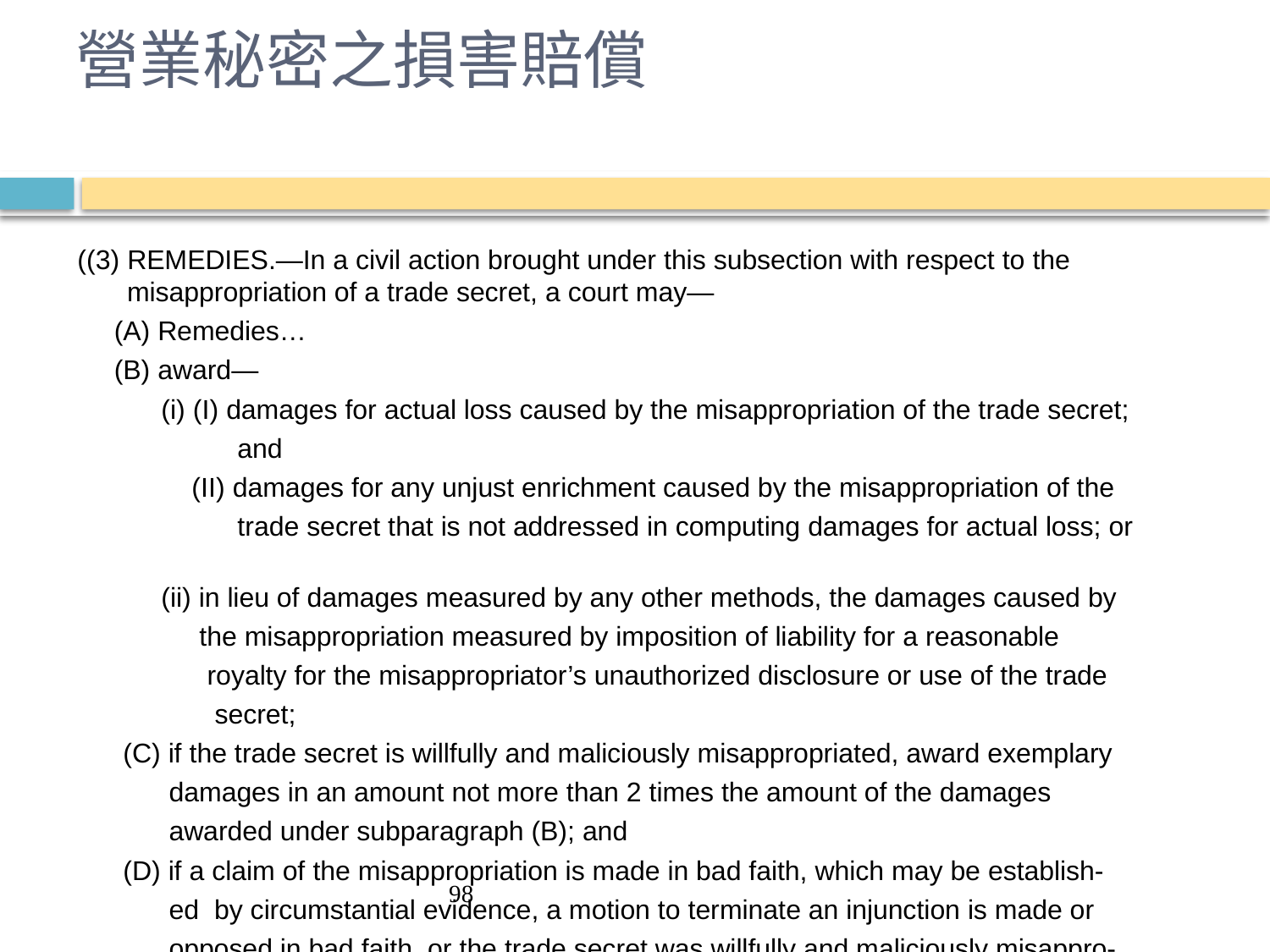

# 營業秘密之損害賠償
((3) REMEDIES.—In a civil action brought under this subsection with respect to the misappropriation of a trade secret, a court may—
　 (A) Remedies…
　 (B) award—
           (i) (I) damages for actual loss caused by the misappropriation of the trade secret;
                     and
               (II) damages for any unjust enrichment caused by the misappropriation of the
                     trade secret that is not addressed in computing damages for actual loss; or
           (ii) in lieu of damages measured by any other methods, the damages caused by
                the misappropriation measured by imposition of liability for a reasonable
                 royalty for the misappropriator’s unauthorized disclosure or use of the trade
                  secret;
      (C) if the trade secret is willfully and maliciously misappropriated, award exemplary
            damages in an amount not more than 2 times the amount of the damages
            awarded under subparagraph (B); and
      (D) if a claim of the misappropriation is made in bad faith, which may be establish-
            ed  by circumstantial evidence, a motion to terminate an injunction is made or
            opposed in bad faith, or the trade secret was willfully and maliciously misappro-
            priated, award reasonable attorney’s fees to the prevailing party.)

98